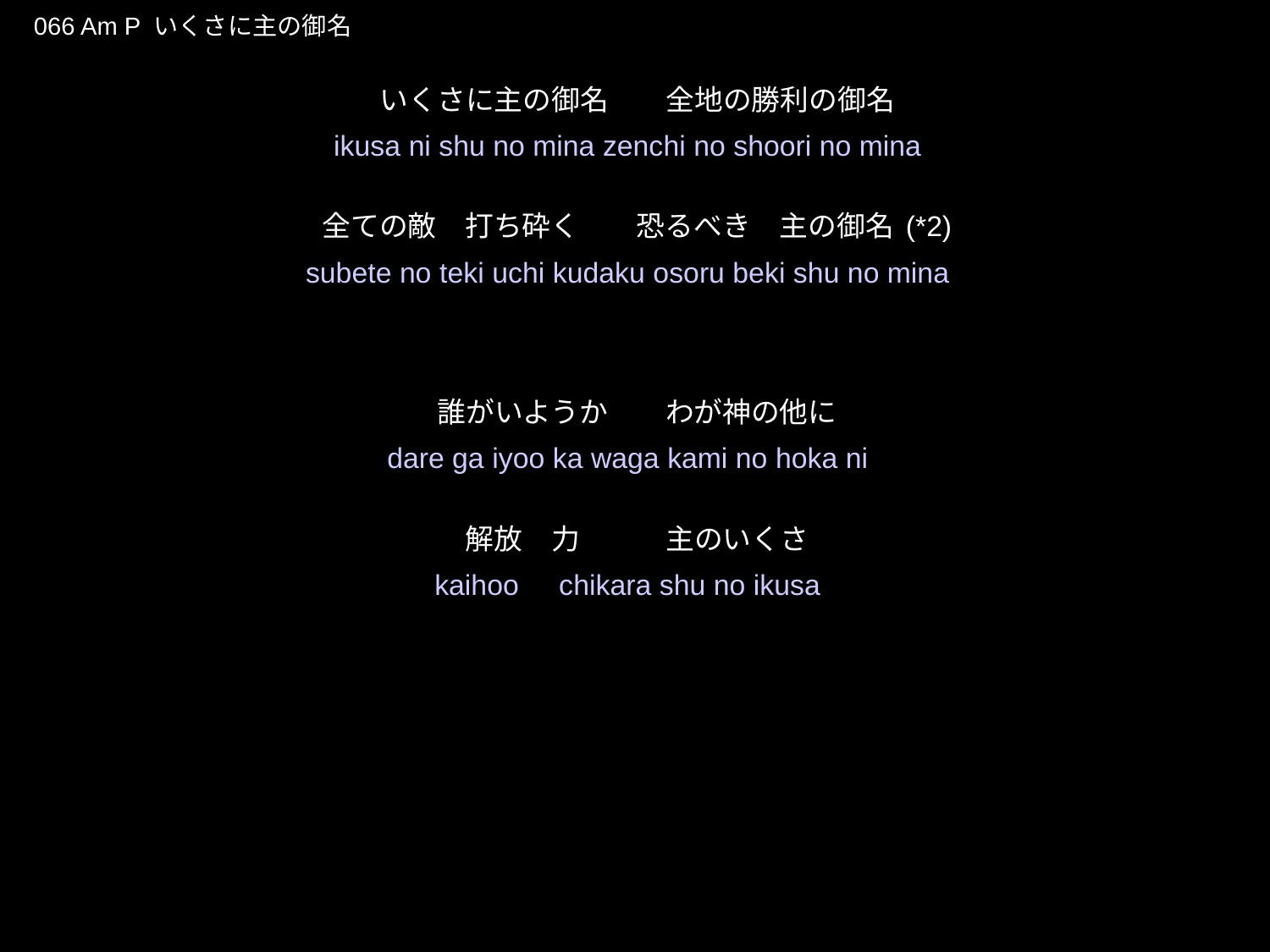

いくさにしゅのみな
★P
066 Am P いくさに主の御名
いくさに主の御名　　全地の勝利の御名
全ての敵　打ち砕く　　恐るべき　主の御名(*2)
誰がいようか　　わが神の他に
解放　力　　　主のいくさ
★２
ikusa ni shu no mina zenchi no shoori no mina
subete no teki uchi kudaku osoru beki shu no mina
dare ga iyoo ka waga kami no hoka ni
kaihoo     chikara shu no ikusa